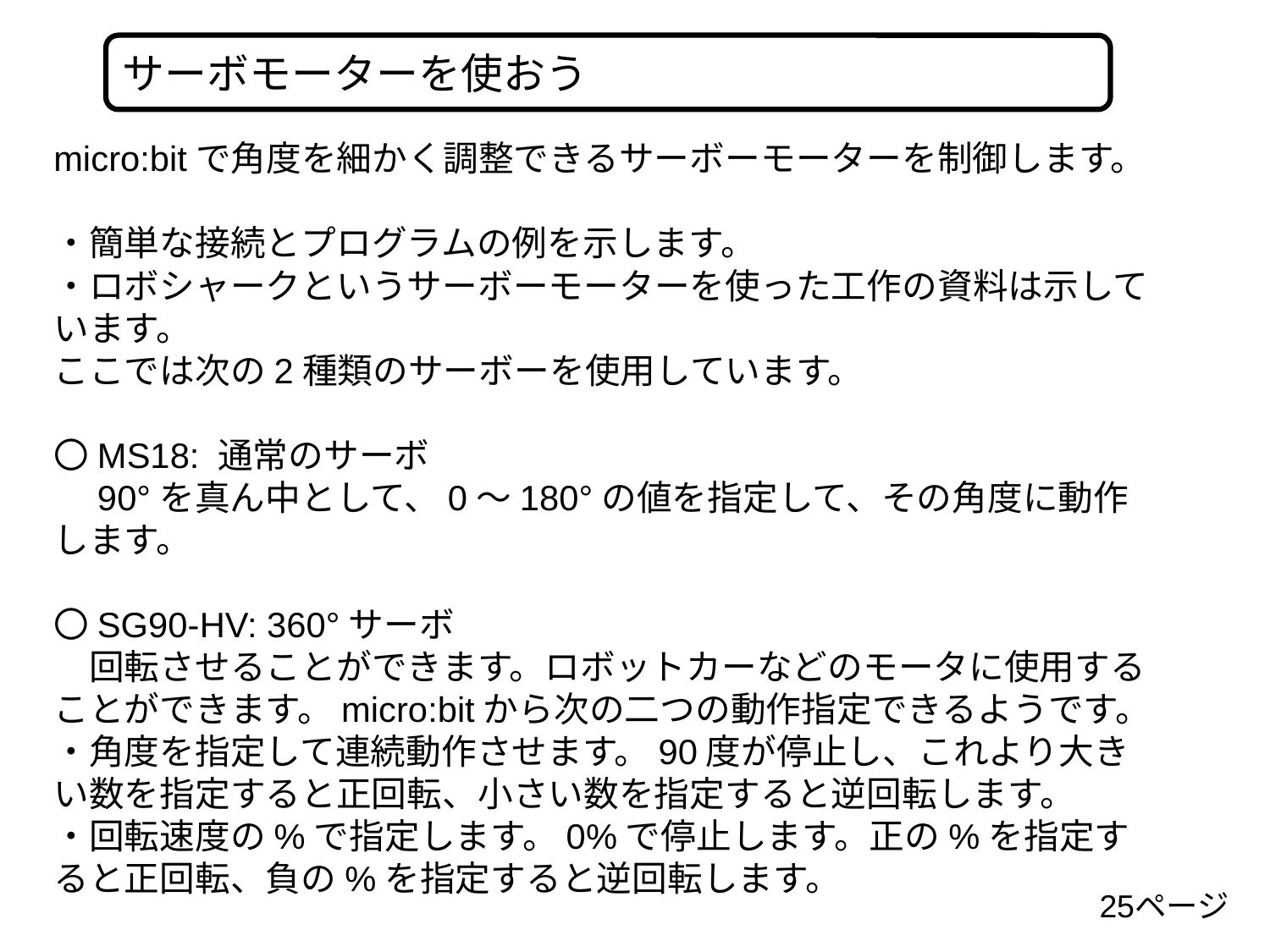

サーボモーターを使おう
micro:bitで角度を細かく調整できるサーボーモーターを制御します。

・簡単な接続とプログラムの例を示します。
・ロボシャークというサーボーモーターを使った工作の資料は示しています。
ここでは次の2種類のサーボーを使用しています。

〇MS18: 通常のサーボ
　90°を真ん中として、0～180°の値を指定して、その角度に動作します。

〇SG90-HV: 360°サーボ
　回転させることができます。ロボットカーなどのモータに使用することができます。micro:bitから次の二つの動作指定できるようです。
・角度を指定して連続動作させます。90度が停止し、これより大きい数を指定すると正回転、小さい数を指定すると逆回転します。
・回転速度の%で指定します。0%で停止します。正の%を指定すると正回転、負の%を指定すると逆回転します。
25ページ